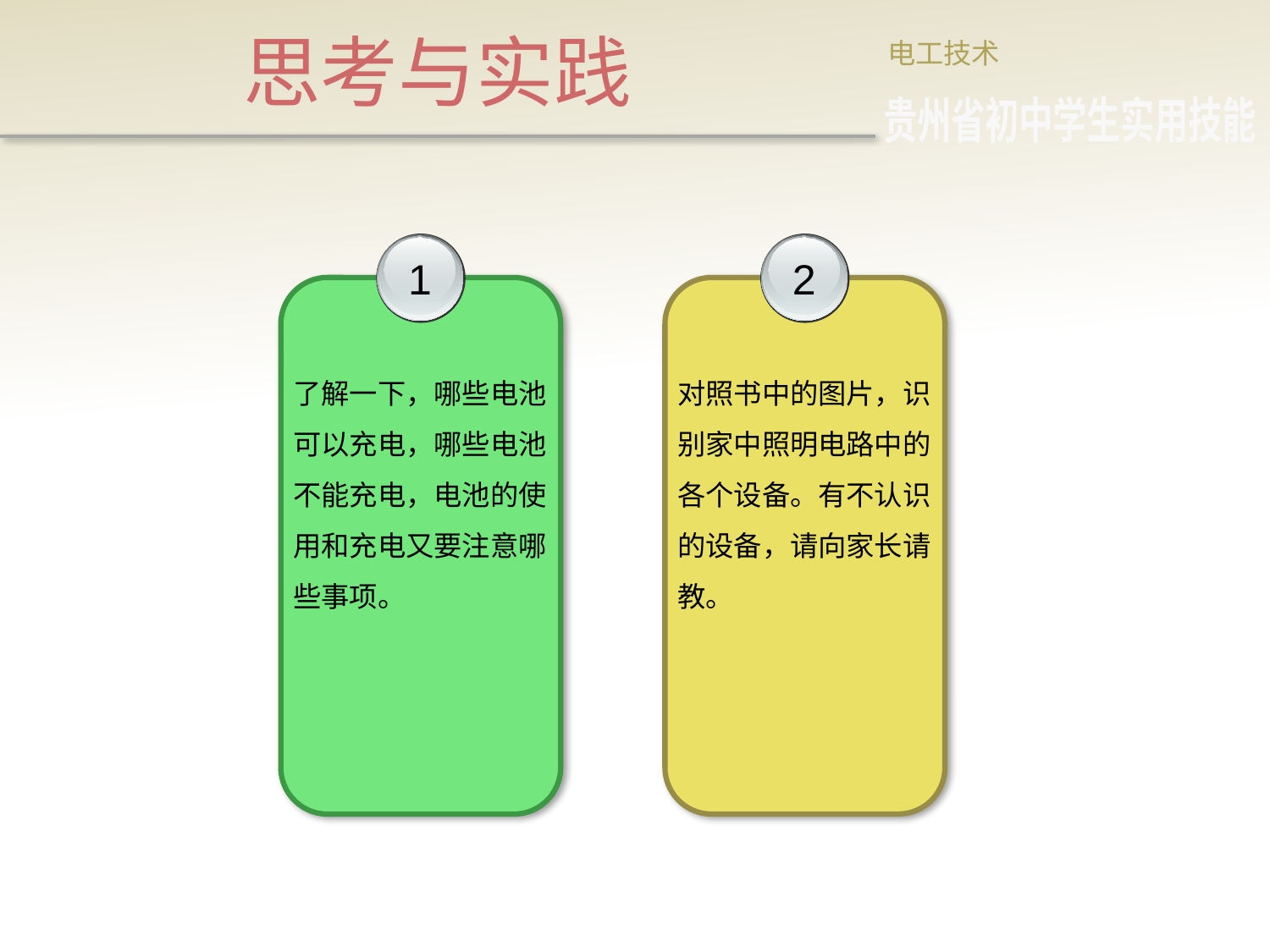

思考与实践
电工技术
贵州省初中学生实用技能

1

了解一下，哪些电池可以充电，哪些电池不能充电，电池的使用和充电又要注意哪些事项。

2

对照书中的图片，识别家中照明电路中的各个设备。有不认识的设备，请向家长请教。